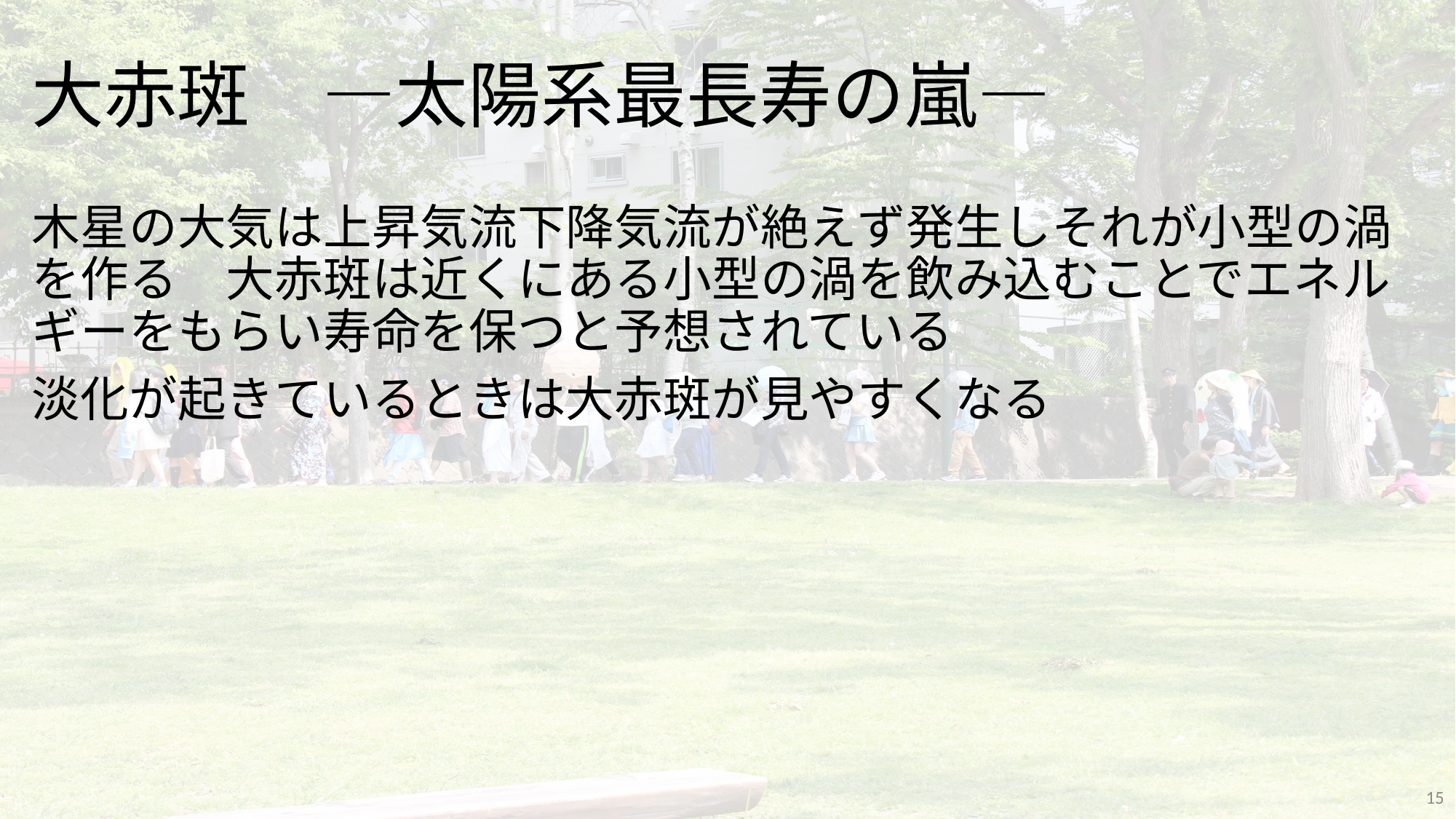

# 大赤斑　―太陽系最長寿の嵐―
木星の大気は上昇気流下降気流が絶えず発生しそれが小型の渦を作る　大赤斑は近くにある小型の渦を飲み込むことでエネルギーをもらい寿命を保つと予想されている
淡化が起きているときは大赤斑が見やすくなる

15